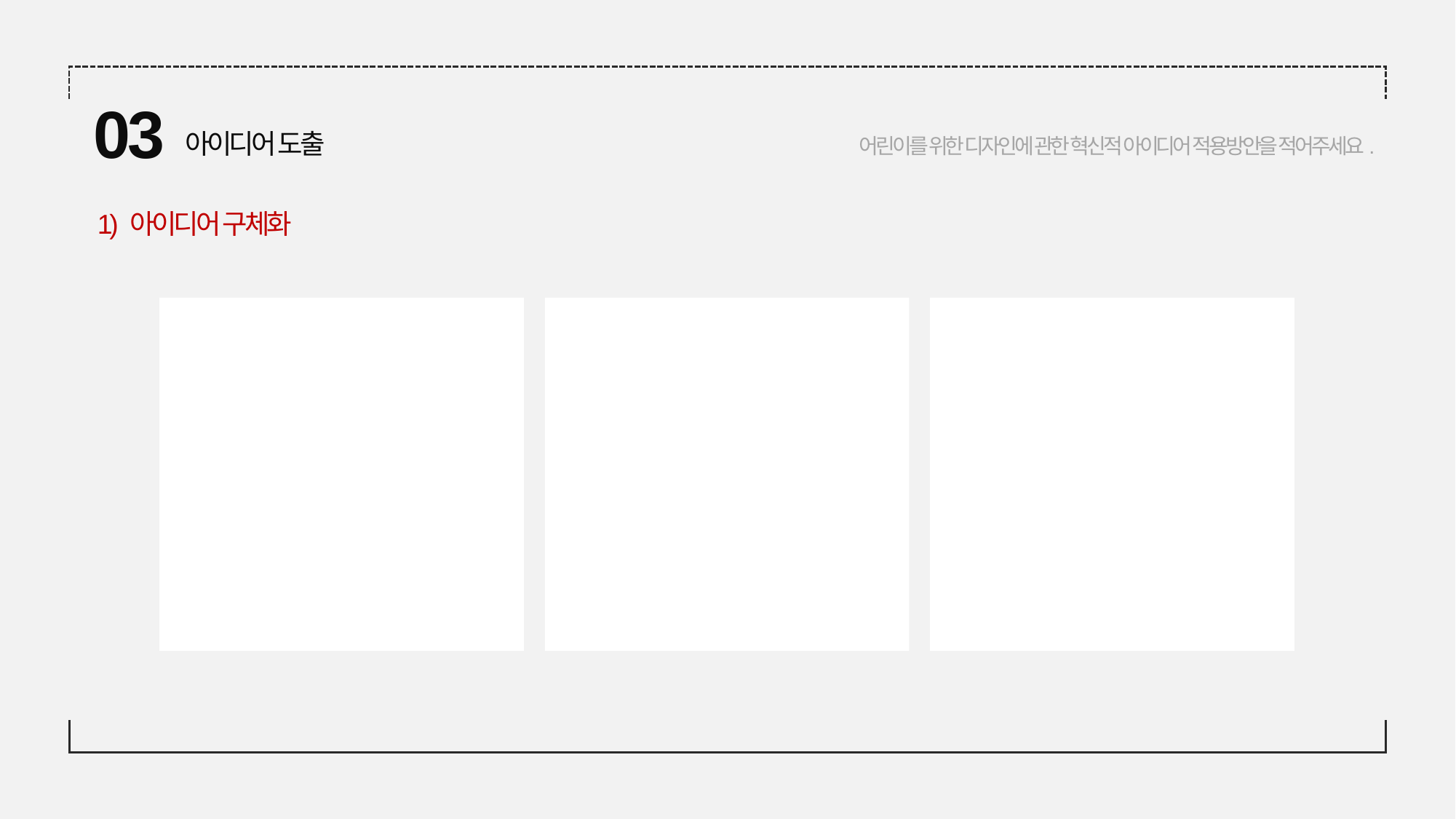

03
어린이를 위한 디자인에 관한 혁신적 아이디어 적용방안을 적어주세요.
아이디어 도출
1) 아이디어 구체화